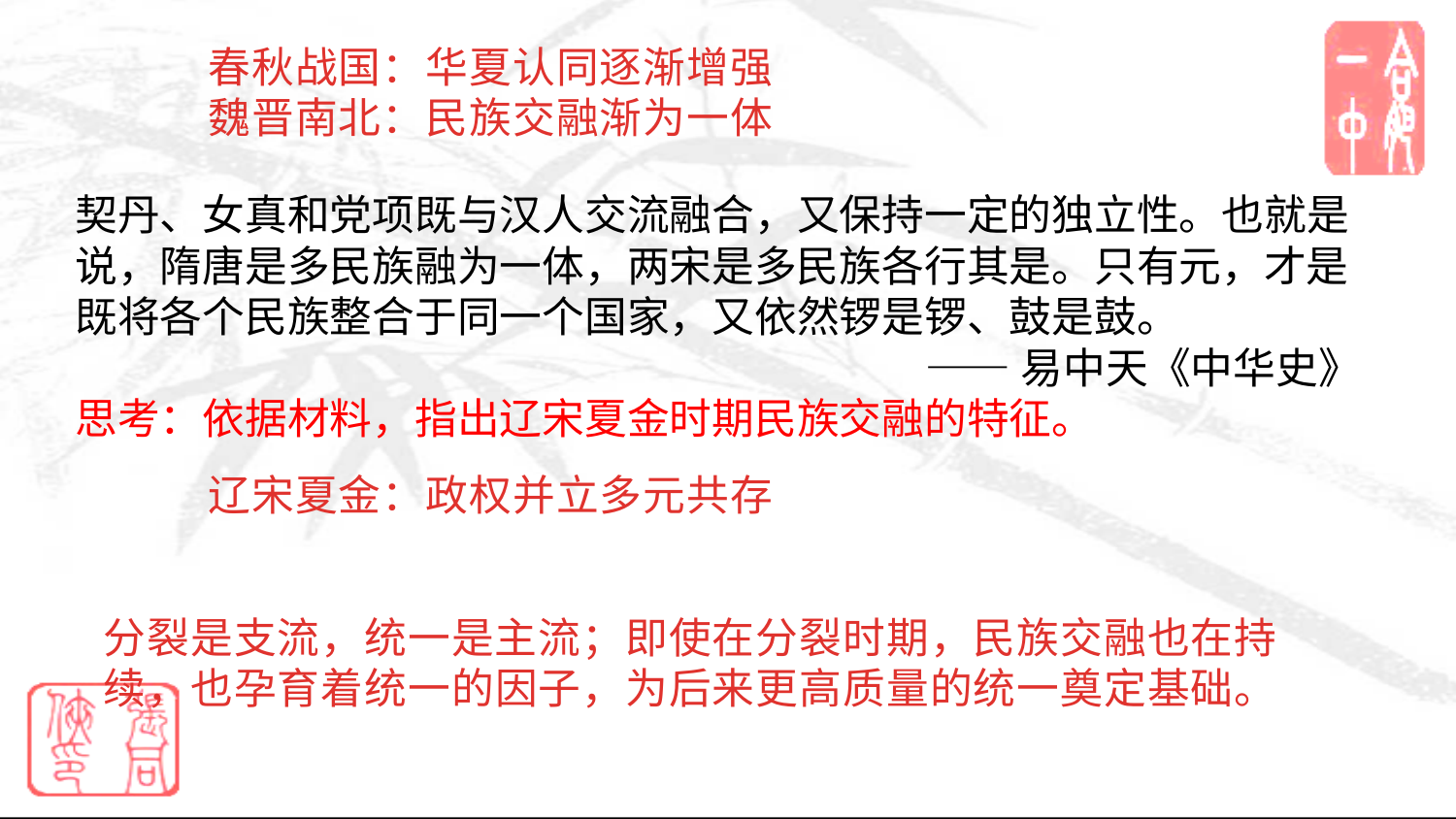

春秋战国：华夏认同逐渐增强
魏晋南北：民族交融渐为一体
契丹、女真和党项既与汉人交流融合，又保持一定的独立性。也就是说，隋唐是多民族融为一体，两宋是多民族各行其是。只有元，才是既将各个民族整合于同一个国家，又依然锣是锣、鼓是鼓。
——易中天《中华史》
思考：依据材料，指出辽宋夏金时期民族交融的特征。
辽宋夏金：政权并立多元共存
分裂是支流，统一是主流；即使在分裂时期，民族交融也在持续，也孕育着统一的因子，为后来更高质量的统一奠定基础。